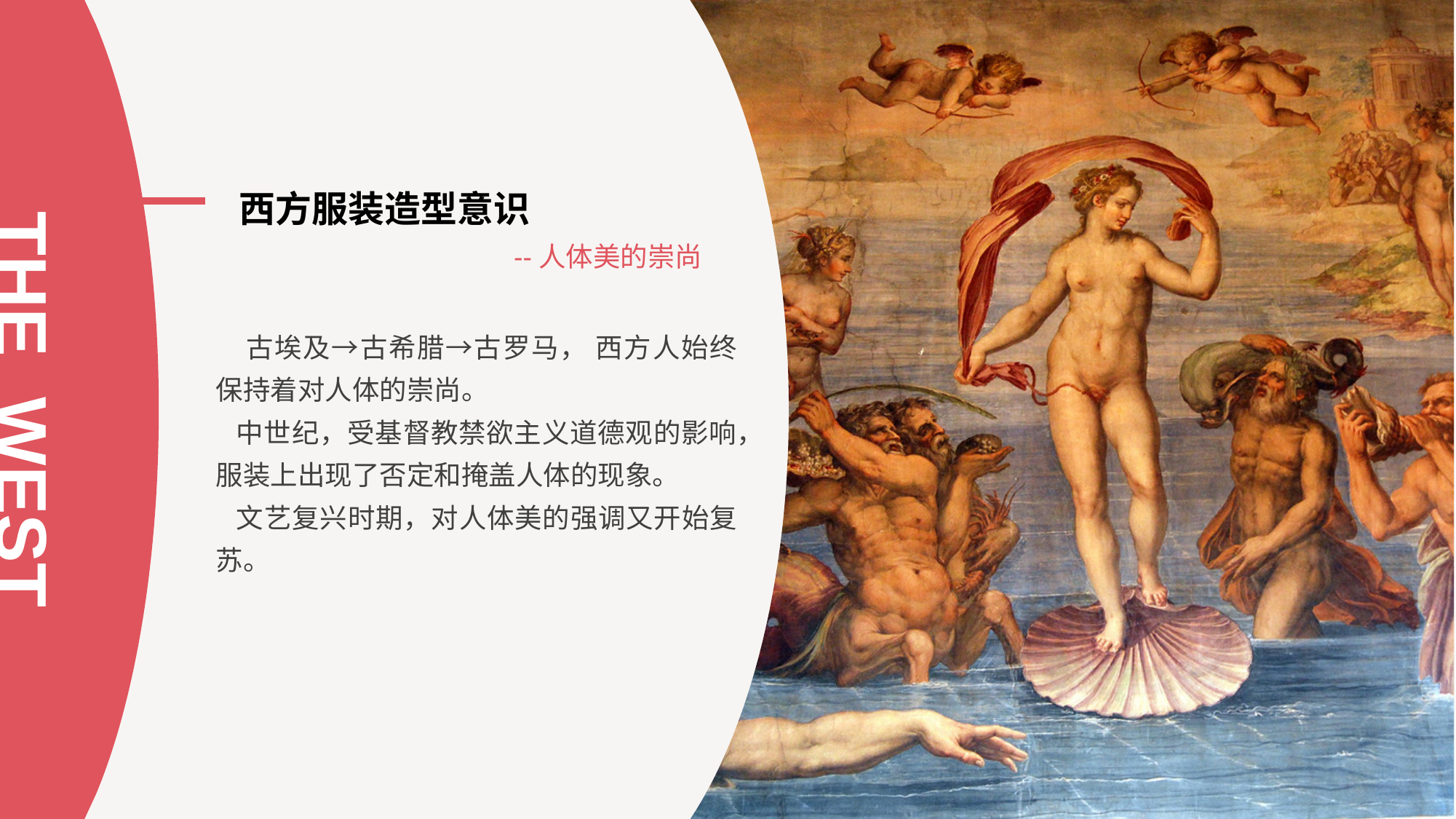

THE  WEST

  西方服装造型意识
                                       --人体美的崇尚
   古埃及→古希腊→古罗马， 西方人始终保持着对人体的崇尚。
  中世纪，受基督教禁欲主义道德观的影响，服装上出现了否定和掩盖人体的现象。
  文艺复兴时期，对人体美的强调又开始复苏。